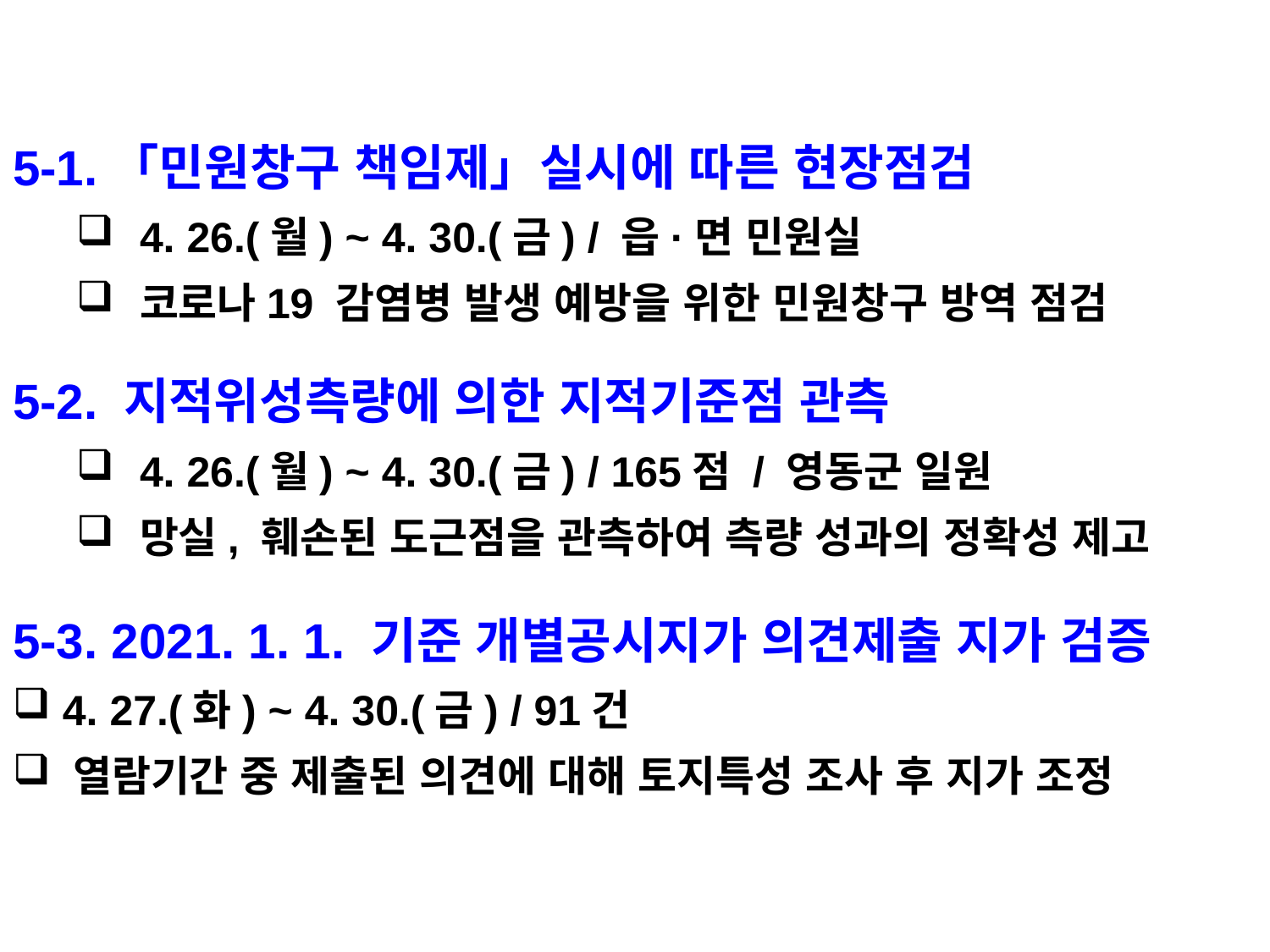

5-1.「민원창구 책임제」실시에 따른 현장점검
4. 26.(월) ~ 4. 30.(금) / 읍·면 민원실
코로나19 감염병 발생 예방을 위한 민원창구 방역 점검
5-2. 지적위성측량에 의한 지적기준점 관측
4. 26.(월) ~ 4. 30.(금) / 165점 / 영동군 일원
망실, 훼손된 도근점을 관측하여 측량 성과의 정확성 제고

5-3. 2021. 1. 1. 기준 개별공시지가 의견제출 지가 검증
 4. 27.(화) ~ 4. 30.(금) / 91건
 열람기간 중 제출된 의견에 대해 토지특성 조사 후 지가 조정